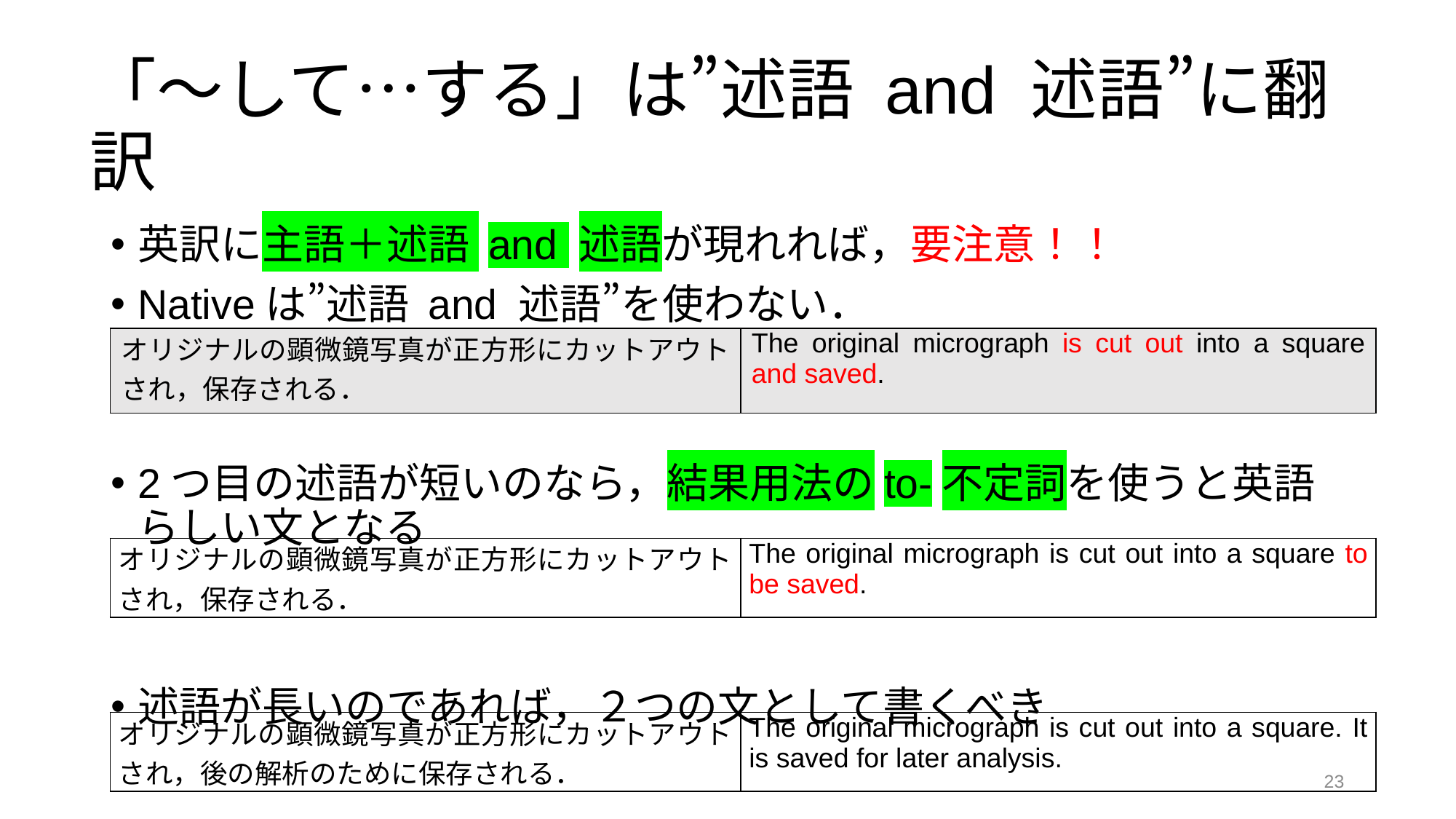

# 「～して…する」は”述語 and 述語”に翻訳
英訳に主語＋述語 and 述語が現れれば，要注意！！
Nativeは”述語 and 述語”を使わない．

2つ目の述語が短いのなら，結果用法のto-不定詞を使うと英語らしい文となる

述語が長いのであれば，２つの文として書くべき

| オリジナルの顕微鏡写真が正方形にカットアウトされ，保存される． | The original micrograph is cut out into a square and saved. |
| --- | --- |
| オリジナルの顕微鏡写真が正方形にカットアウトされ，保存される． | The original micrograph is cut out into a square to be saved. |
| --- | --- |
| オリジナルの顕微鏡写真が正方形にカットアウトされ，後の解析のために保存される． | The original micrograph is cut out into a square. It is saved for later analysis. |
| --- | --- |
23